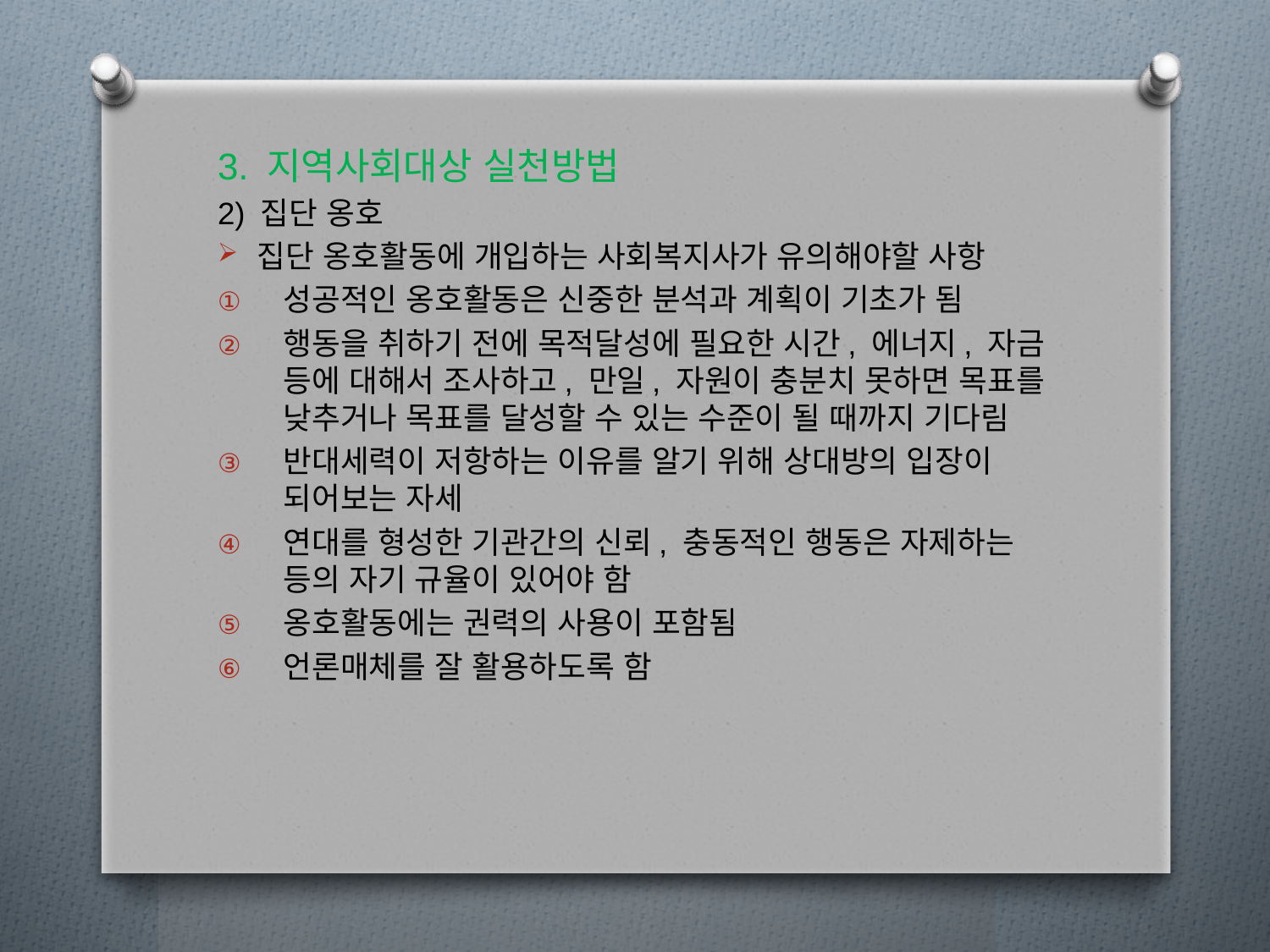

3. 지역사회대상 실천방법
2) 집단 옹호
집단 옹호활동에 개입하는 사회복지사가 유의해야할 사항
성공적인 옹호활동은 신중한 분석과 계획이 기초가 됨
행동을 취하기 전에 목적달성에 필요한 시간, 에너지, 자금 등에 대해서 조사하고, 만일, 자원이 충분치 못하면 목표를 낮추거나 목표를 달성할 수 있는 수준이 될 때까지 기다림
반대세력이 저항하는 이유를 알기 위해 상대방의 입장이 되어보는 자세
연대를 형성한 기관간의 신뢰, 충동적인 행동은 자제하는 등의 자기 규율이 있어야 함
옹호활동에는 권력의 사용이 포함됨
언론매체를 잘 활용하도록 함